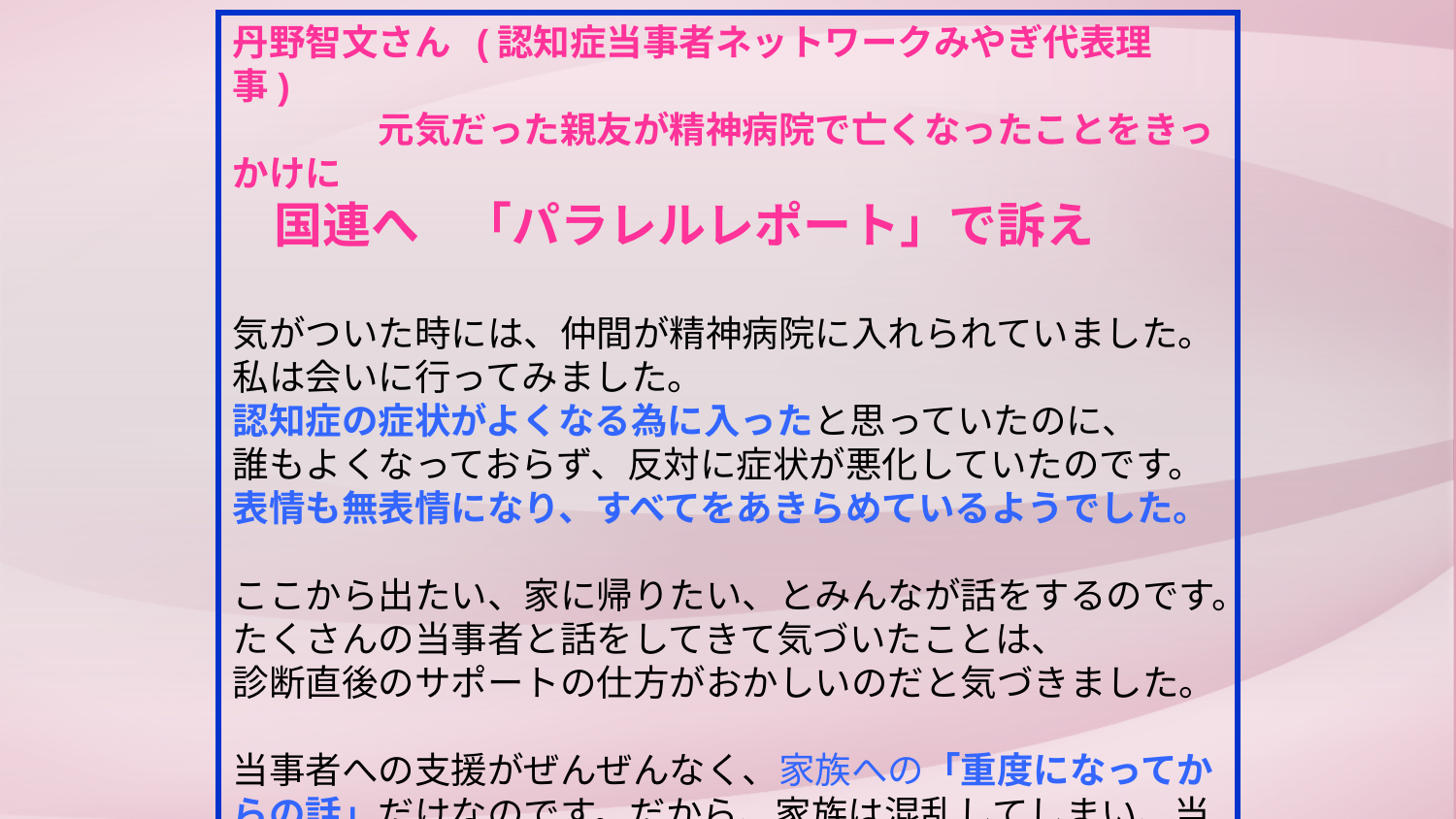

丹野智文さん  (認知症当事者ネットワークみやぎ代表理事)　
　　　　元気だった親友が精神病院で亡くなったことをきっかけに
     国連へ    「パラレルレポート」で訴え
気がついた時には、仲間が精神病院に入れられていました。
私は会いに行ってみました。
認知症の症状がよくなる為に入ったと思っていたのに、
誰もよくなっておらず、反対に症状が悪化していたのです。
表情も無表情になり、すべてをあきらめているようでした。

ここから出たい、家に帰りたい、とみんなが話をするのです。
たくさんの当事者と話をしてきて気づいたことは、
診断直後のサポートの仕方がおかしいのだと気づきました。

当事者への支援がぜんぜんなく、家族への「重度になってからの話」だけなのです。だから、家族は混乱してしまい、当事者の行動を制限してしまうのです。